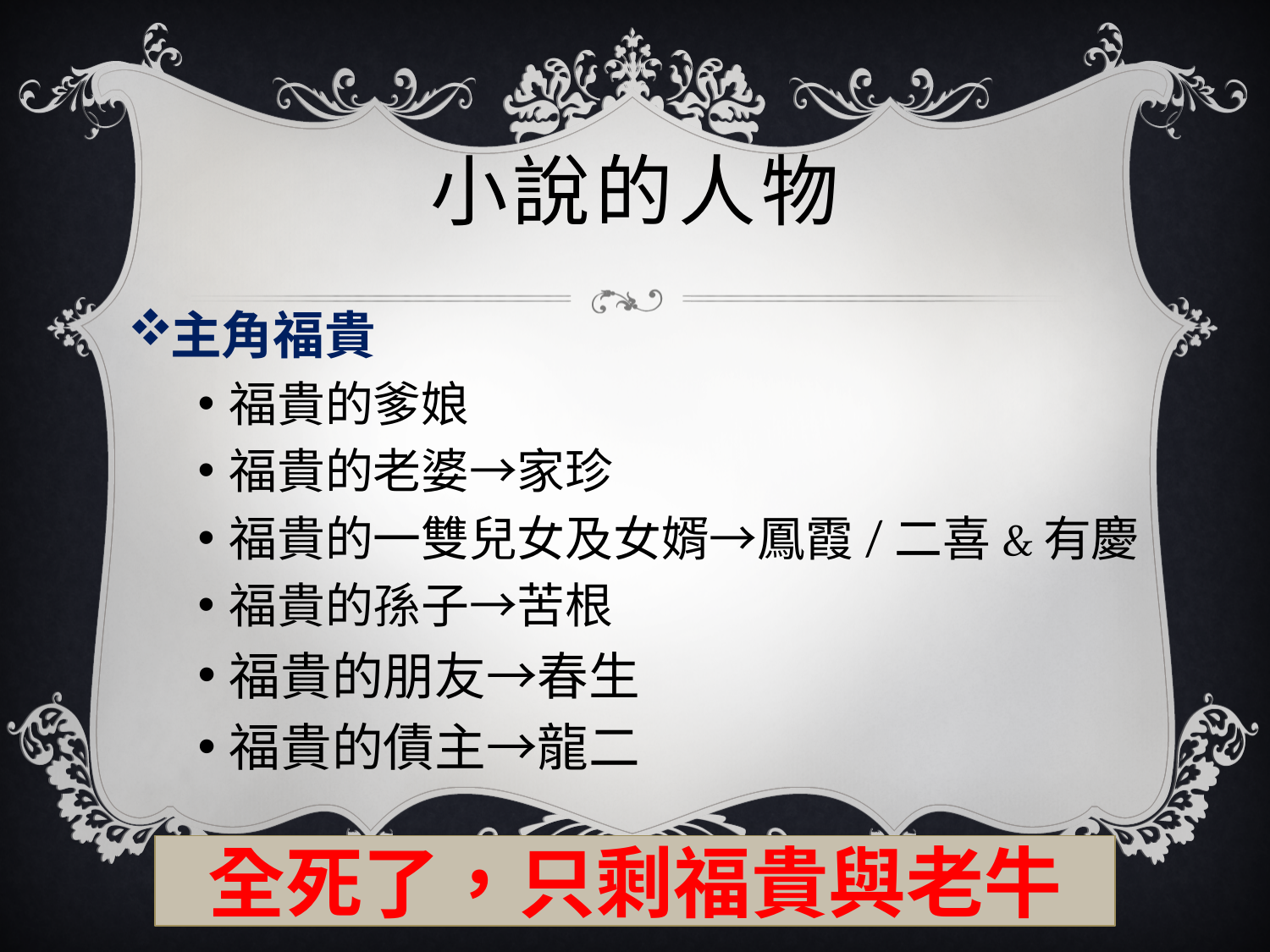

# 小說的人物
主角福貴
福貴的爹娘
福貴的老婆→家珍
福貴的一雙兒女及女婿→鳳霞/二喜&有慶
福貴的孫子→苦根
福貴的朋友→春生
福貴的債主→龍二
全死了，只剩福貴與老牛